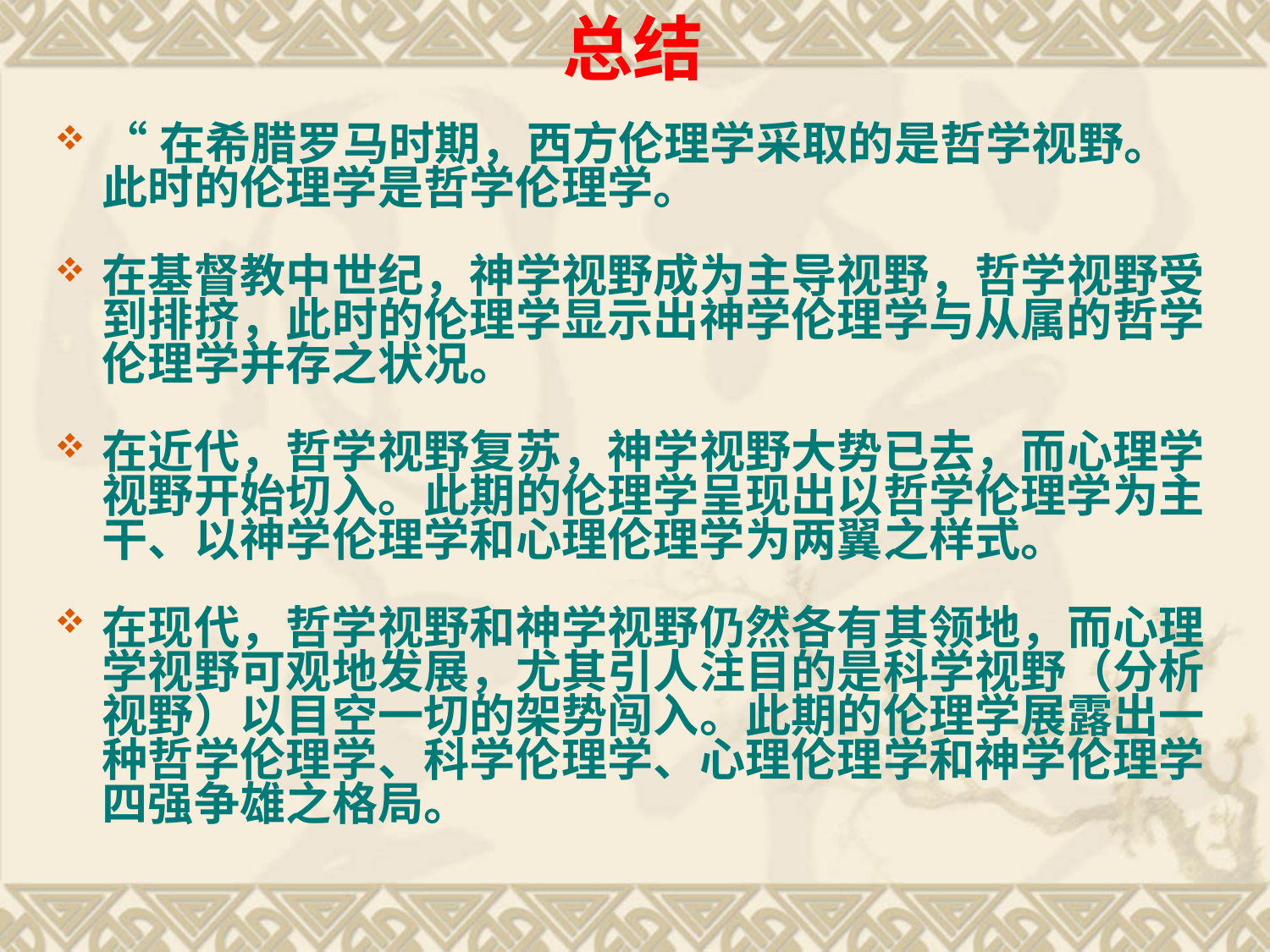

# 总结
“在希腊罗马时期，西方伦理学采取的是哲学视野。此时的伦理学是哲学伦理学。

在基督教中世纪，神学视野成为主导视野，哲学视野受到排挤，此时的伦理学显示出神学伦理学与从属的哲学伦理学并存之状况。

在近代，哲学视野复苏，神学视野大势已去，而心理学视野开始切入。此期的伦理学呈现出以哲学伦理学为主干、以神学伦理学和心理伦理学为两翼之样式。

在现代，哲学视野和神学视野仍然各有其领地，而心理学视野可观地发展，尤其引人注目的是科学视野（分析视野）以目空一切的架势闯入。此期的伦理学展露出一种哲学伦理学、科学伦理学、心理伦理学和神学伦理学四强争雄之格局。